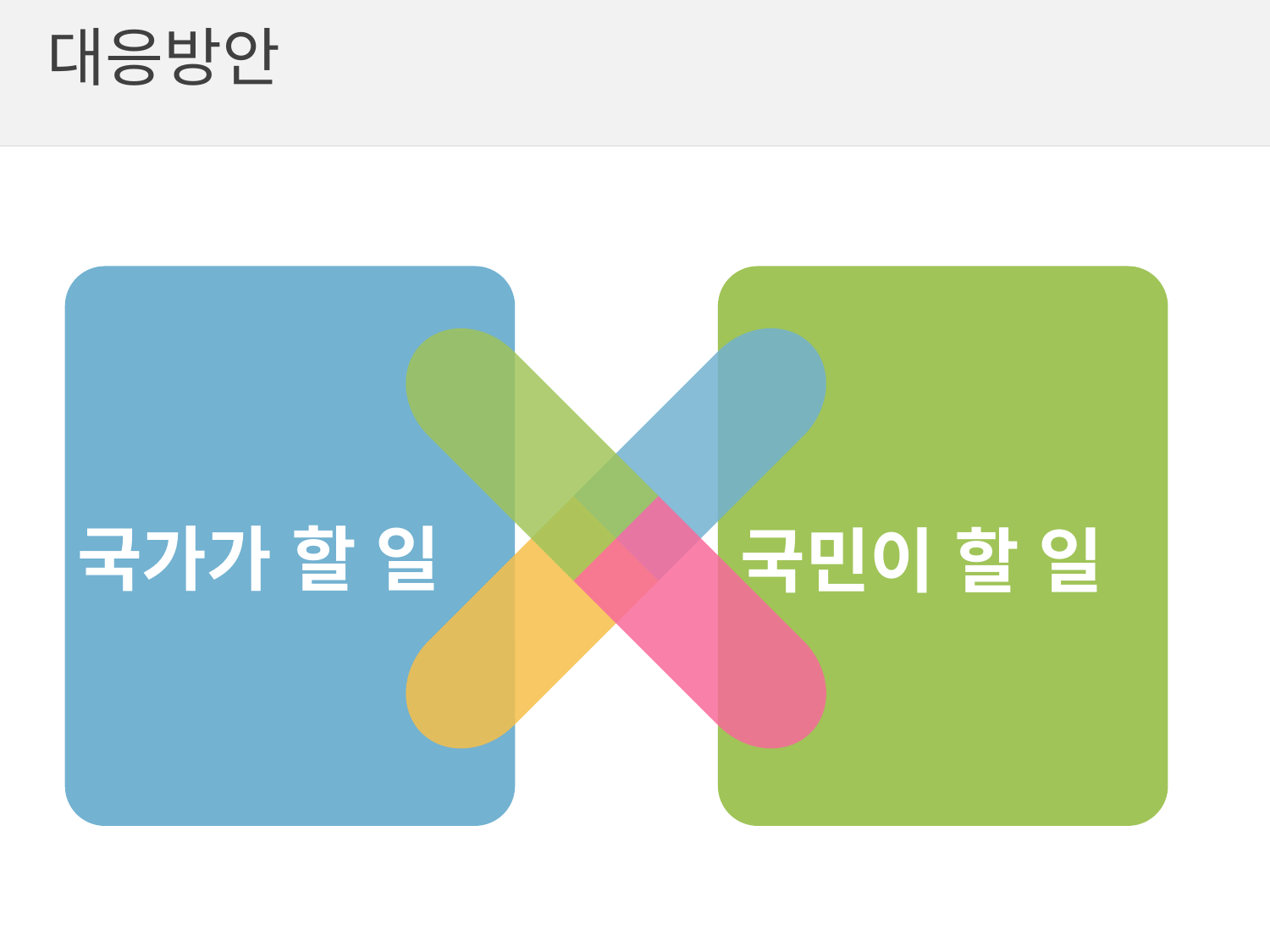

# 대응방안

국가가 할 일
국민이 할 일